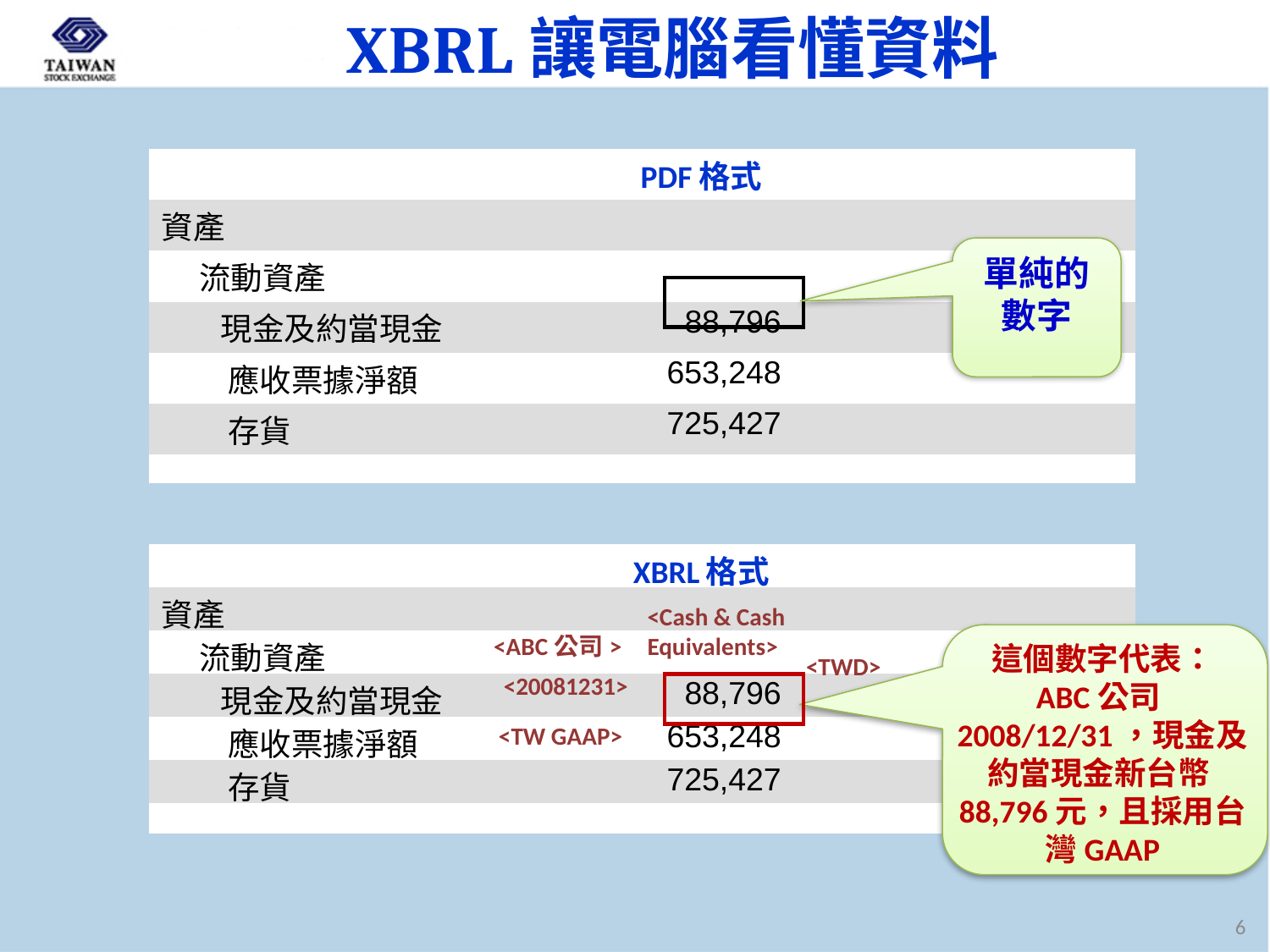

XBRL讓電腦看懂資料
|  | PDF格式 |  |
| --- | --- | --- |
| 資產 |  |  |
| 流動資產 |  |  |
| 現金及約當現金 | 88,796 |  |
| 應收票據淨額 | 653,248 |  |
| 存貨 | 725,427 |  |
|  |  |  |
單純的數字

|  | XBRL格式 |  |
| --- | --- | --- |
| 資產 |  |  |
| 流動資產 |  |  |
| 現金及約當現金 | 88,796 |  |
| 應收票據淨額 | 653,248 |  |
| 存貨 | 725,427 |  |
|  |  |  |
<Cash & Cash Equivalents>
<ABC公司>
這個數字代表：
ABC公司2008/12/31，現金及約當現金新台幣88,796元，且採用台灣GAAP
<TWD>
<20081231>

<TW GAAP>
6